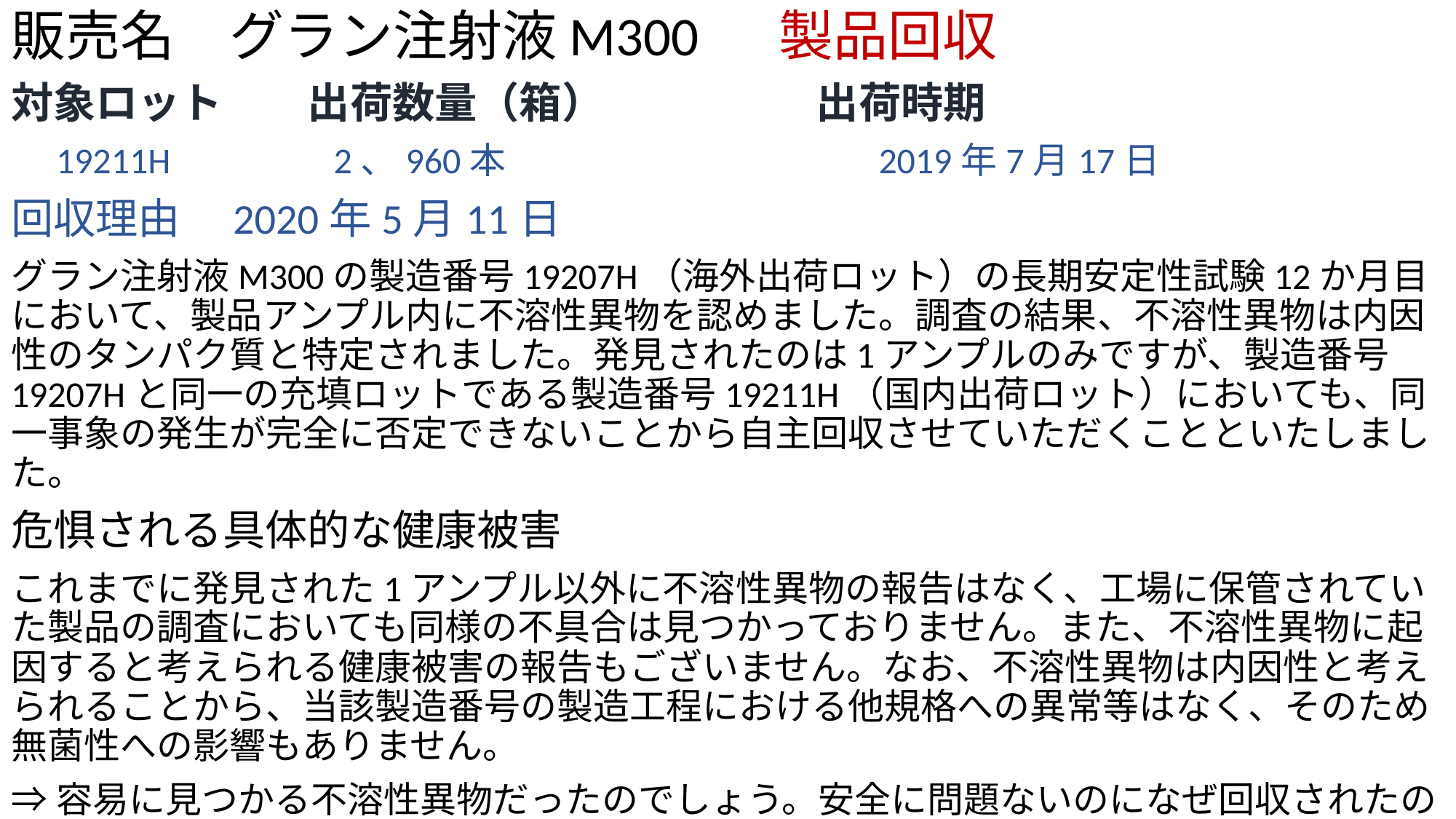

# 販売名　グラン注射液M300 　製品回収
対象ロット　　出荷数量（箱）　　　　　出荷時期
　19211H　　　　2、960本　　　　　　　　　　2019年7月17日
回収理由　2020年5月11日
グラン注射液M300の製造番号19207H（海外出荷ロット）の長期安定性試験12か月目において、製品アンプル内に不溶性異物を認めました。調査の結果、不溶性異物は内因性のタンパク質と特定されました。発見されたのは1アンプルのみですが、製造番号19207Hと同一の充填ロットである製造番号19211H（国内出荷ロット）においても、同一事象の発生が完全に否定できないことから自主回収させていただくことといたしました。
危惧される具体的な健康被害
これまでに発見された1アンプル以外に不溶性異物の報告はなく、工場に保管されていた製品の調査においても同様の不具合は見つかっておりません。また、不溶性異物に起因すると考えられる健康被害の報告もございません。なお、不溶性異物は内因性と考えられることから、当該製造番号の製造工程における他規格への異常等はなく、そのため無菌性への影響もありません。
⇒容易に見つかる不溶性異物だったのでしょう。安全に問題ないのになぜ回収されたのでしょうか？